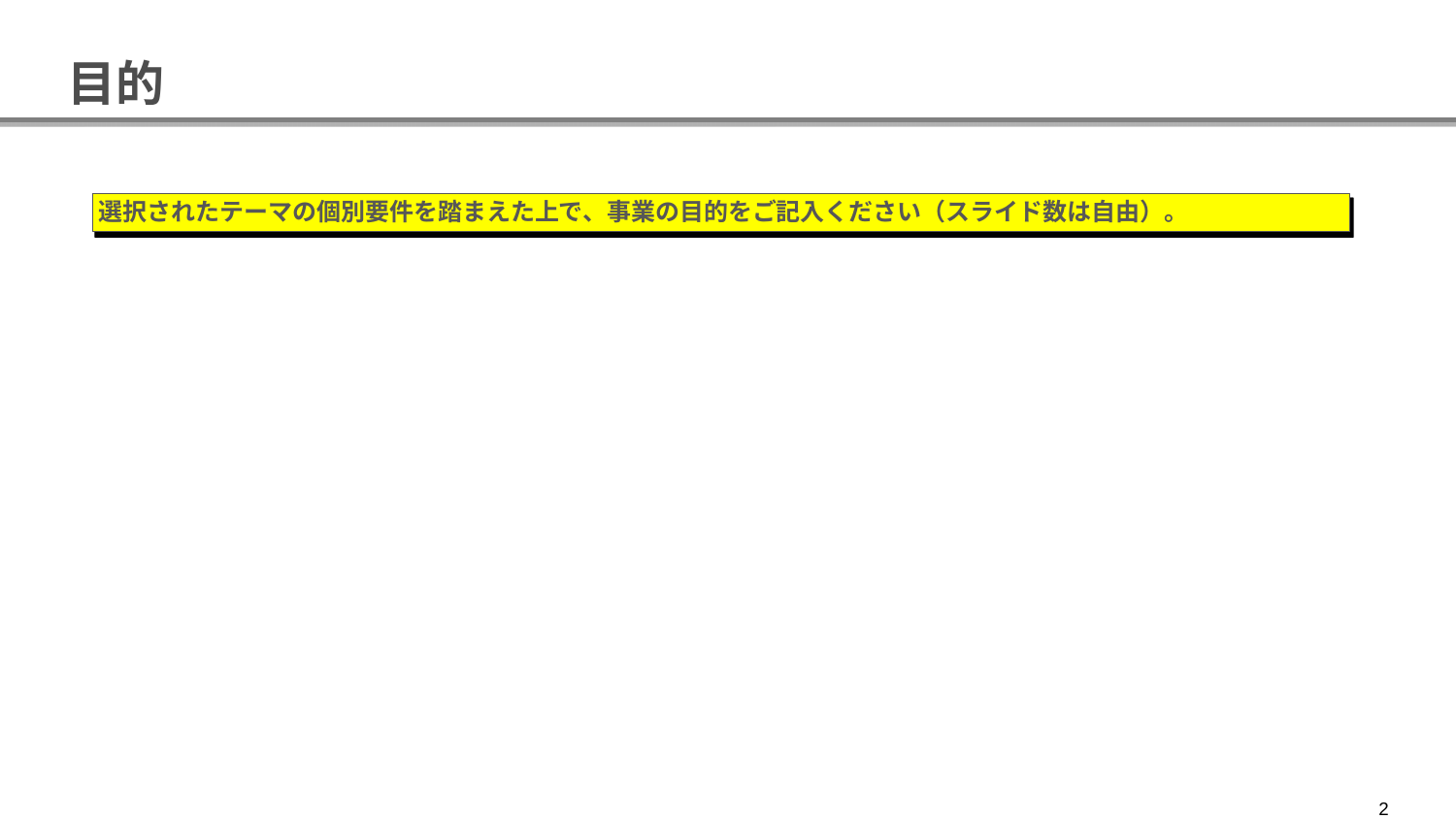

# 目的
選択されたテーマの個別要件を踏まえた上で、事業の目的をご記入ください（スライド数は自由）。